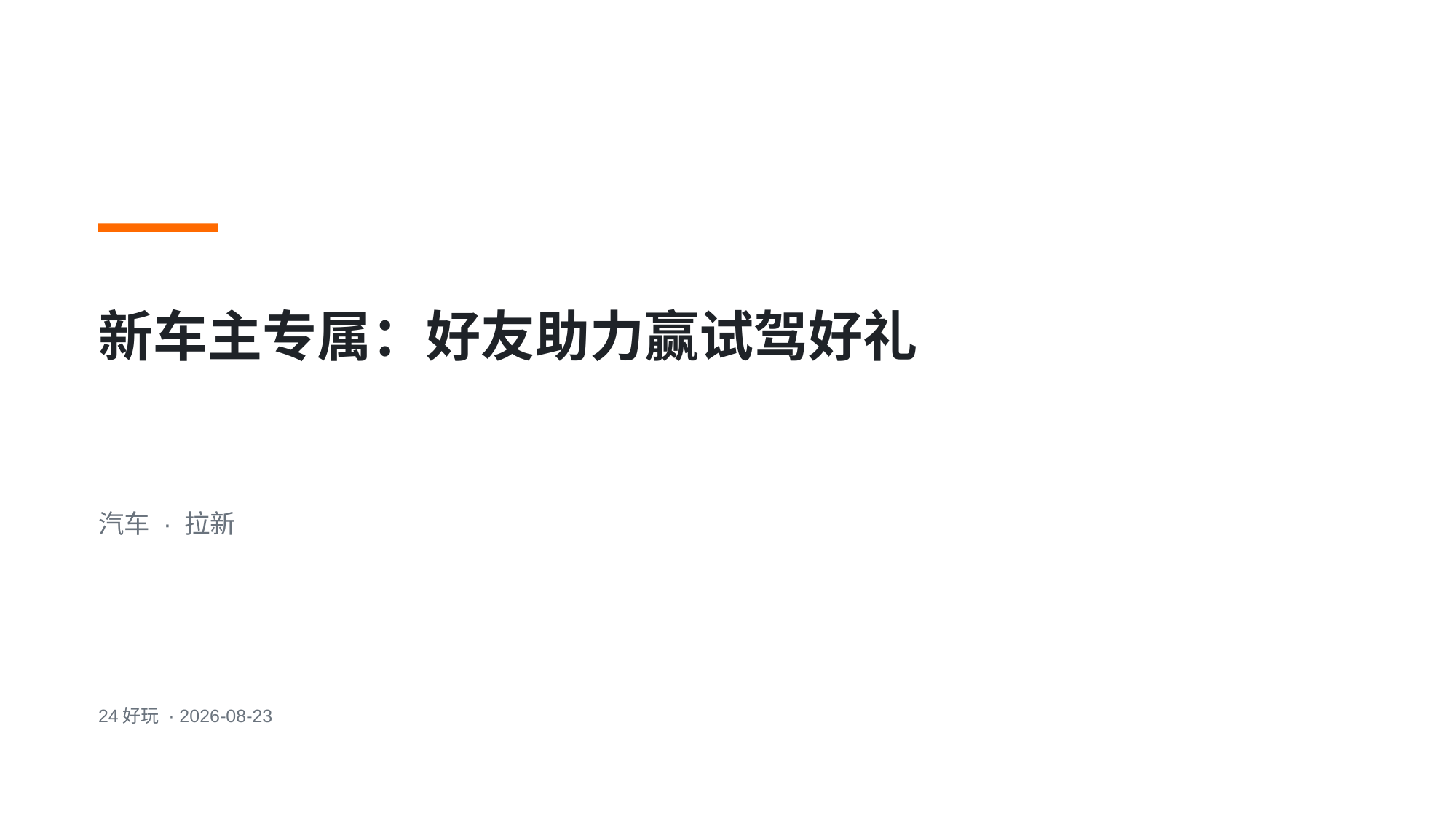

新车主专属：好友助力赢试驾好礼
汽车 · 拉新
24好玩 · 2026-08-23